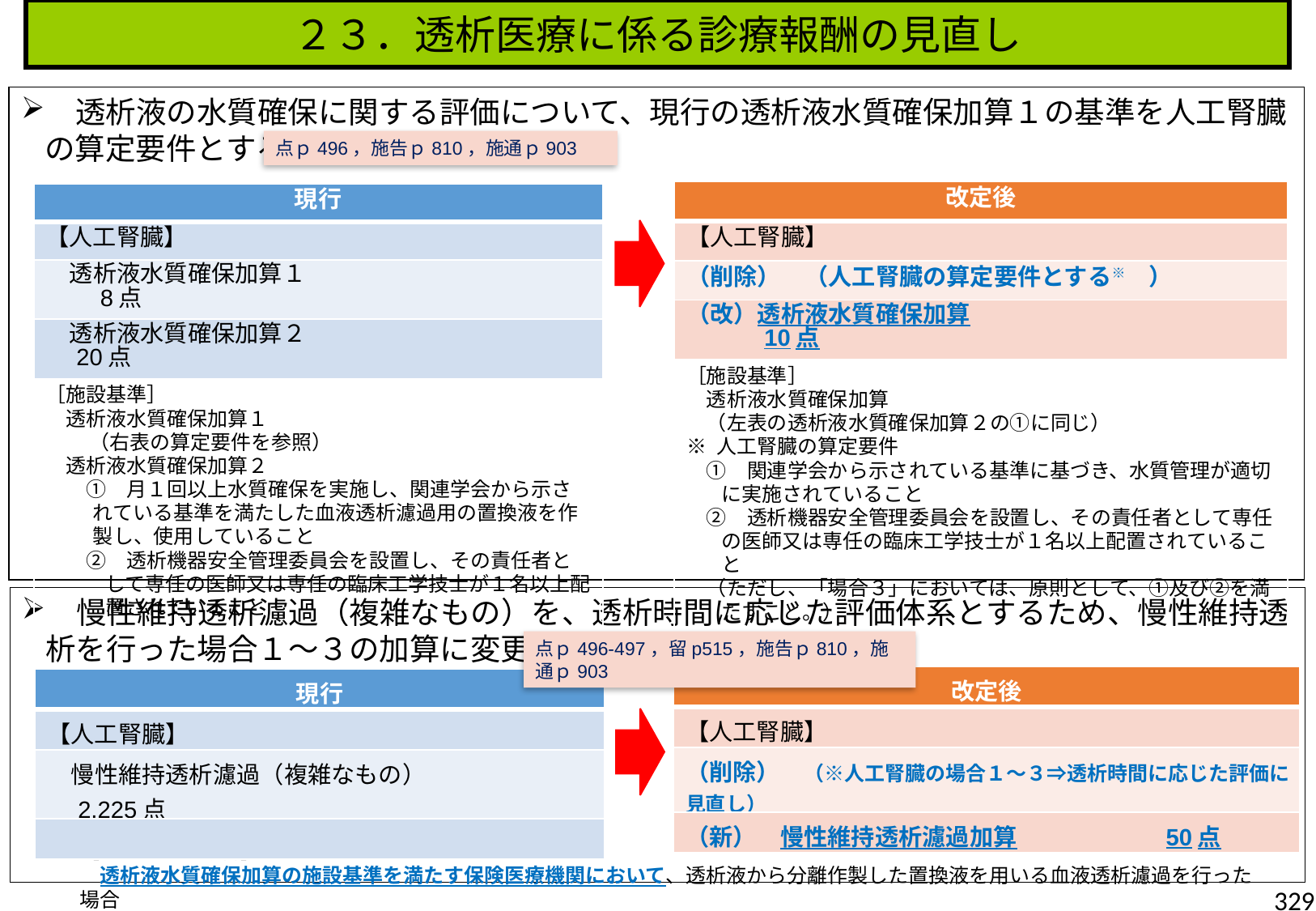

２３．透析医療に係る診療報酬の見直し
　透析液の水質確保に関する評価について、現行の透析液水質確保加算１の基準を人工腎臓の算定要件とする。

点ｐ496，施告ｐ810，施通ｐ903
| 改定後 |
| --- |
| 【人工腎臓】 |
| （削除）　（人工腎臓の算定要件とする※　） |
| （改）透析液水質確保加算　　　　　　　　　　　　　　　10点 |
| ［施設基準］ 　透析液水質確保加算 　（左表の透析液水質確保加算２の①に同じ） ※ 人工腎臓の算定要件 　①　関連学会から示されている基準に基づき、水質管理が適切に実施されていること 　②　透析機器安全管理委員会を設置し、その責任者として専任の医師又は専任の臨床工学技士が１名以上配置されていること 　（ただし、「場合３」においては、原則として、①及び②を満たすこと。） |
| 現行 |
| --- |
| 【人工腎臓】 |
| 透析液水質確保加算１　　　　　　　　　　　　　　8点 |
| 透析液水質確保加算２　　　　　　　　　　　　　20点 |
| ［施設基準］ 　透析液水質確保加算１ 　（右表の算定要件を参照） 　透析液水質確保加算２ 　　①　月１回以上水質確保を実施し、関連学会から示されている基準を満たした血液透析濾過用の置換液を作製し、使用していること 　　②　透析機器安全管理委員会を設置し、その責任者として専任の医師又は専任の臨床工学技士が１名以上配置されていること |

　慢性維持透析濾過（複雑なもの）を、透析時間に応じた評価体系とするため、慢性維持透析を行った場合１～３の加算に変更する。

点ｐ496-497，留p515，施告ｐ810，施通ｐ903
| 改定後 |
| --- |
| 【人工腎臓】 |
| （削除）　（※人工腎臓の場合１～３⇒透析時間に応じた評価に見直し） |
| （新）　慢性維持透析濾過加算　　　　　　50点 |
| 現行 |
| --- |
| 【人工腎臓】 |
| 慢性維持透析濾過（複雑なもの）　　　　　　　　2,225点 |
|  |

［算定できる場合］
　透析液水質確保加算の施設基準を満たす保険医療機関において、透析液から分離作製した置換液を用いる血液透析濾過を行った場合
329